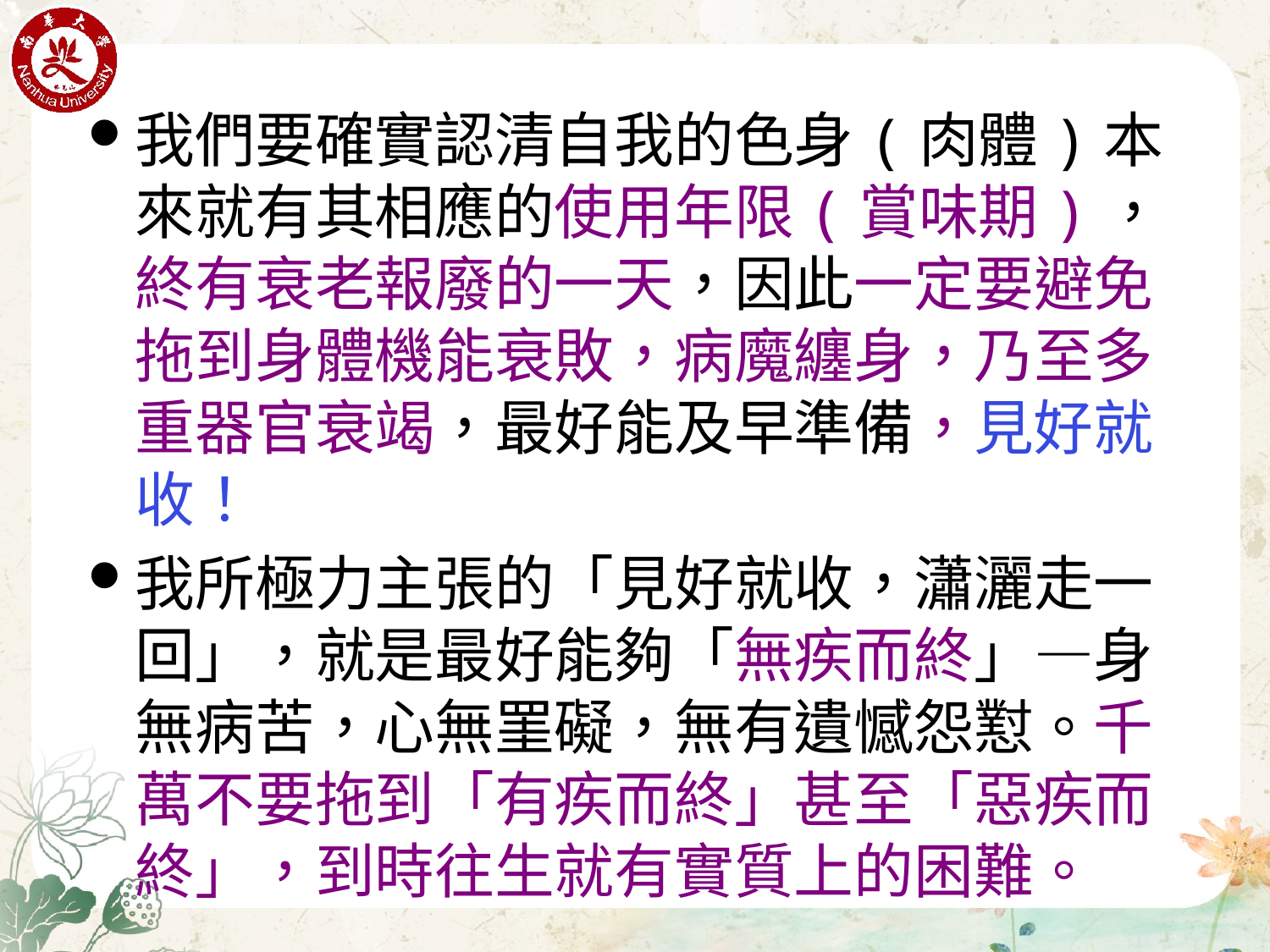

我們要確實認清自我的色身(肉體)本來就有其相應的使用年限(賞味期)，終有衰老報廢的一天，因此一定要避免拖到身體機能衰敗，病魔纏身，乃至多重器官衰竭，最好能及早準備，見好就收！
我所極力主張的「見好就收，瀟灑走一回」，就是最好能夠「無疾而終」—身無病苦，心無罣礙，無有遺憾怨懟。千萬不要拖到「有疾而終」甚至「惡疾而終」，到時往生就有實質上的困難。